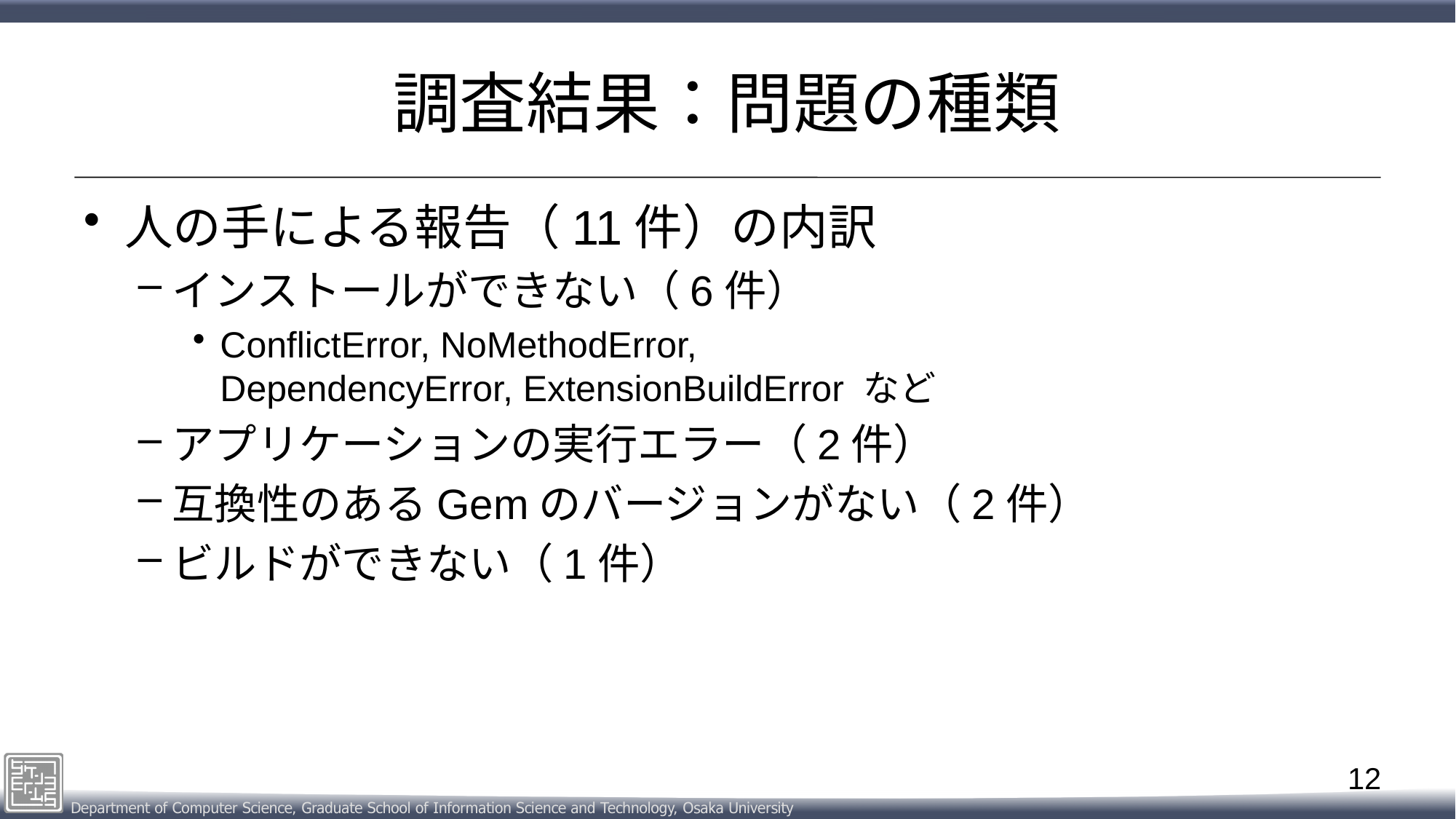

# 調査結果：問題の種類
人の手による報告（11件）の内訳
インストールができない（6件）
ConflictError, NoMethodError,
DependencyError, ExtensionBuildError など
アプリケーションの実行エラー（2件）
互換性のあるGemのバージョンがない（2件）
ビルドができない（1件）
12